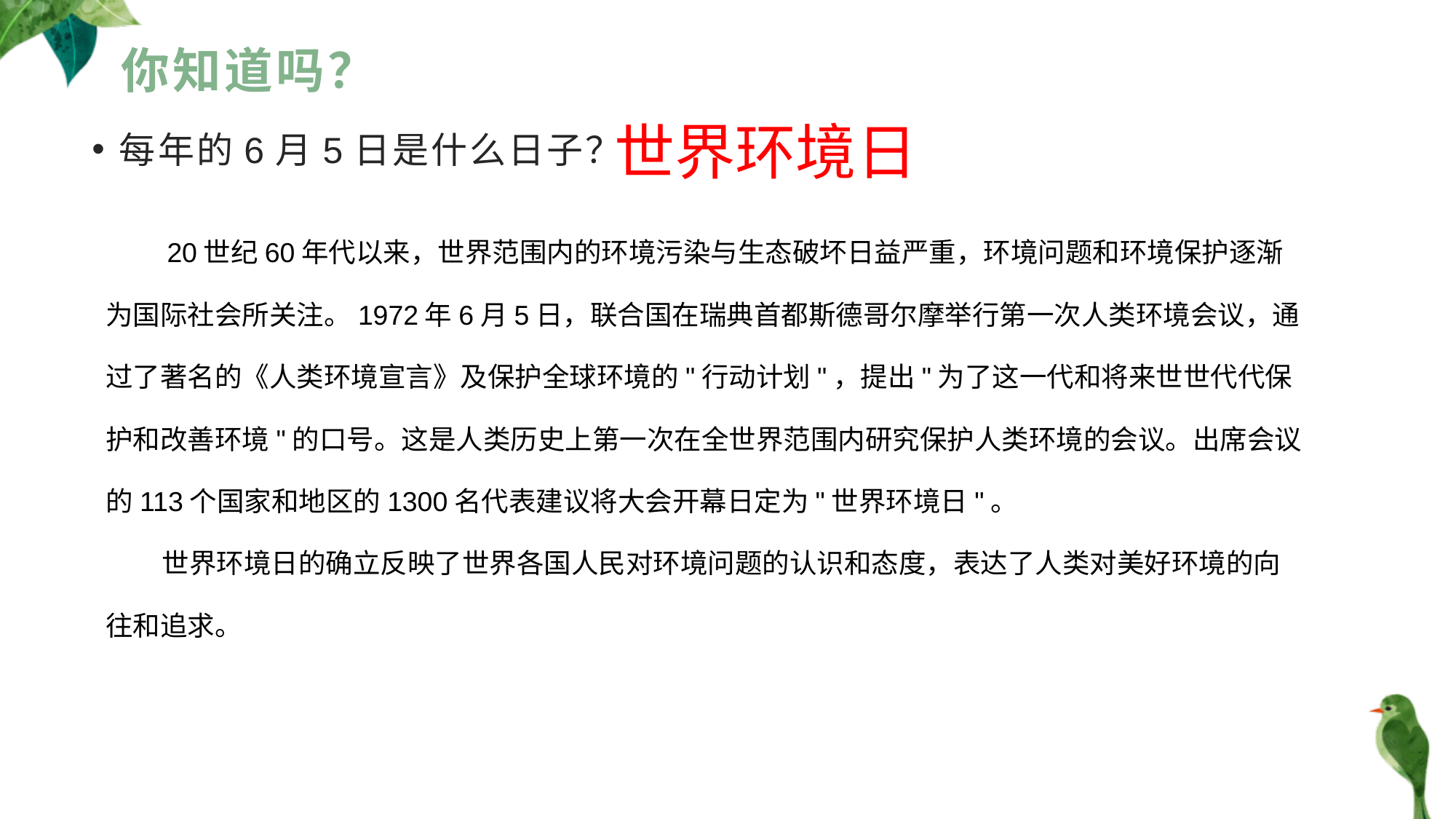

# 你知道吗？
世界环境日
每年的6月5日是什么日子？
        20世纪60年代以来，世界范围内的环境污染与生态破坏日益严重，环境问题和环境保护逐渐为国际社会所关注。1972年6月5日，联合国在瑞典首都斯德哥尔摩举行第一次人类环境会议，通过了著名的《人类环境宣言》及保护全球环境的"行动计划"，提出"为了这一代和将来世世代代保护和改善环境"的口号。这是人类历史上第一次在全世界范围内研究保护人类环境的会议。出席会议的113个国家和地区的1300名代表建议将大会开幕日定为"世界环境日"。
        世界环境日的确立反映了世界各国人民对环境问题的认识和态度，表达了人类对美好环境的向往和追求。